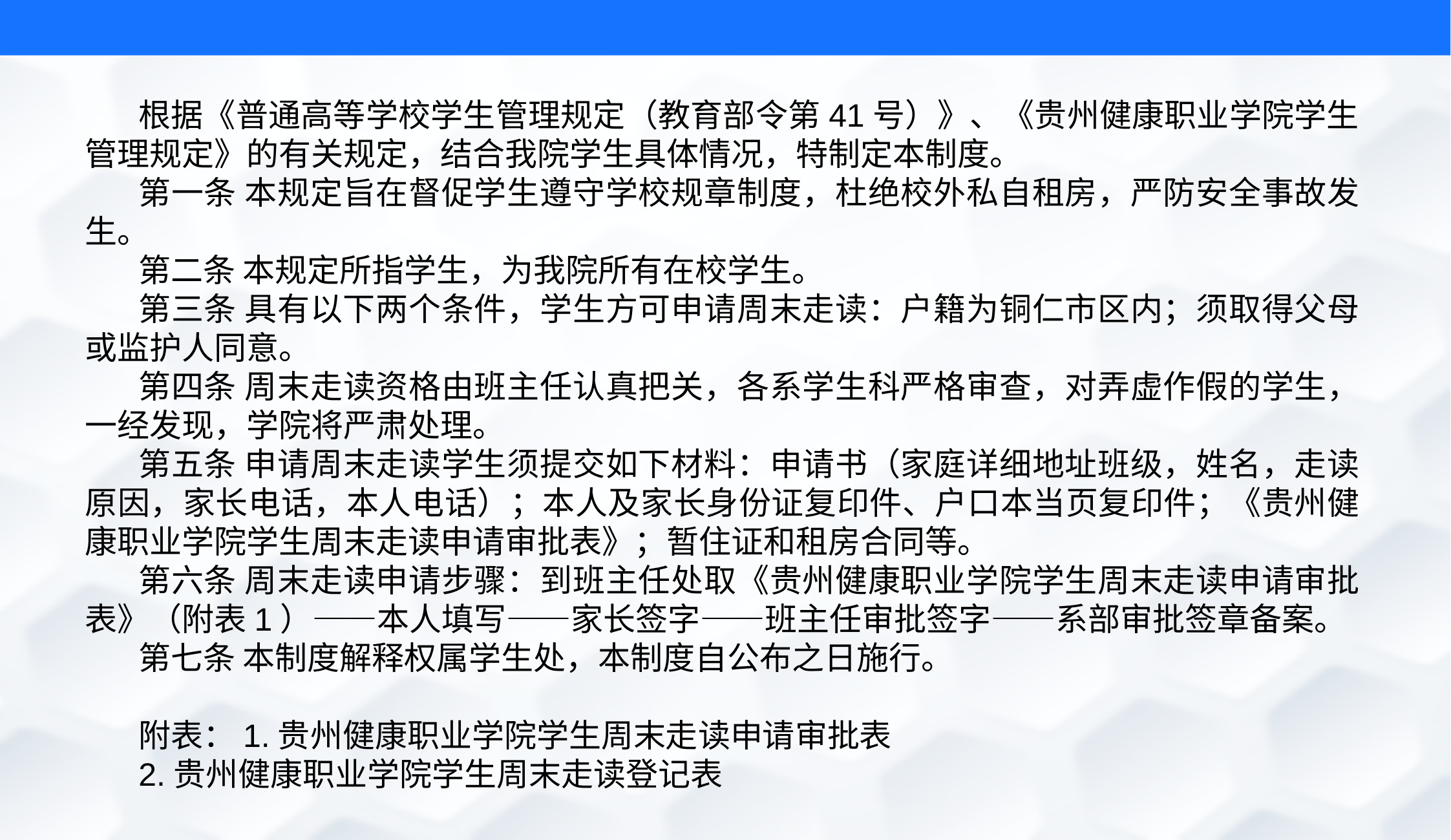

根据《普通高等学校学生管理规定（教育部令第41号）》、《贵州健康职业学院学生管理规定》的有关规定，结合我院学生具体情况，特制定本制度。
第一条 本规定旨在督促学生遵守学校规章制度，杜绝校外私自租房，严防安全事故发生。
第二条 本规定所指学生，为我院所有在校学生。
第三条 具有以下两个条件，学生方可申请周末走读：户籍为铜仁市区内；须取得父母或监护人同意。
第四条 周末走读资格由班主任认真把关，各系学生科严格审查，对弄虚作假的学生，一经发现，学院将严肃处理。
第五条 申请周末走读学生须提交如下材料：申请书（家庭详细地址班级，姓名，走读原因，家长电话，本人电话）；本人及家长身份证复印件、户口本当页复印件；《贵州健康职业学院学生周末走读申请审批表》；暂住证和租房合同等。
第六条 周末走读申请步骤：到班主任处取《贵州健康职业学院学生周末走读申请审批表》（附表1）——本人填写——家长签字——班主任审批签字——系部审批签章备案。
第七条 本制度解释权属学生处，本制度自公布之日施行。

附表：1.贵州健康职业学院学生周末走读申请审批表
2.贵州健康职业学院学生周末走读登记表